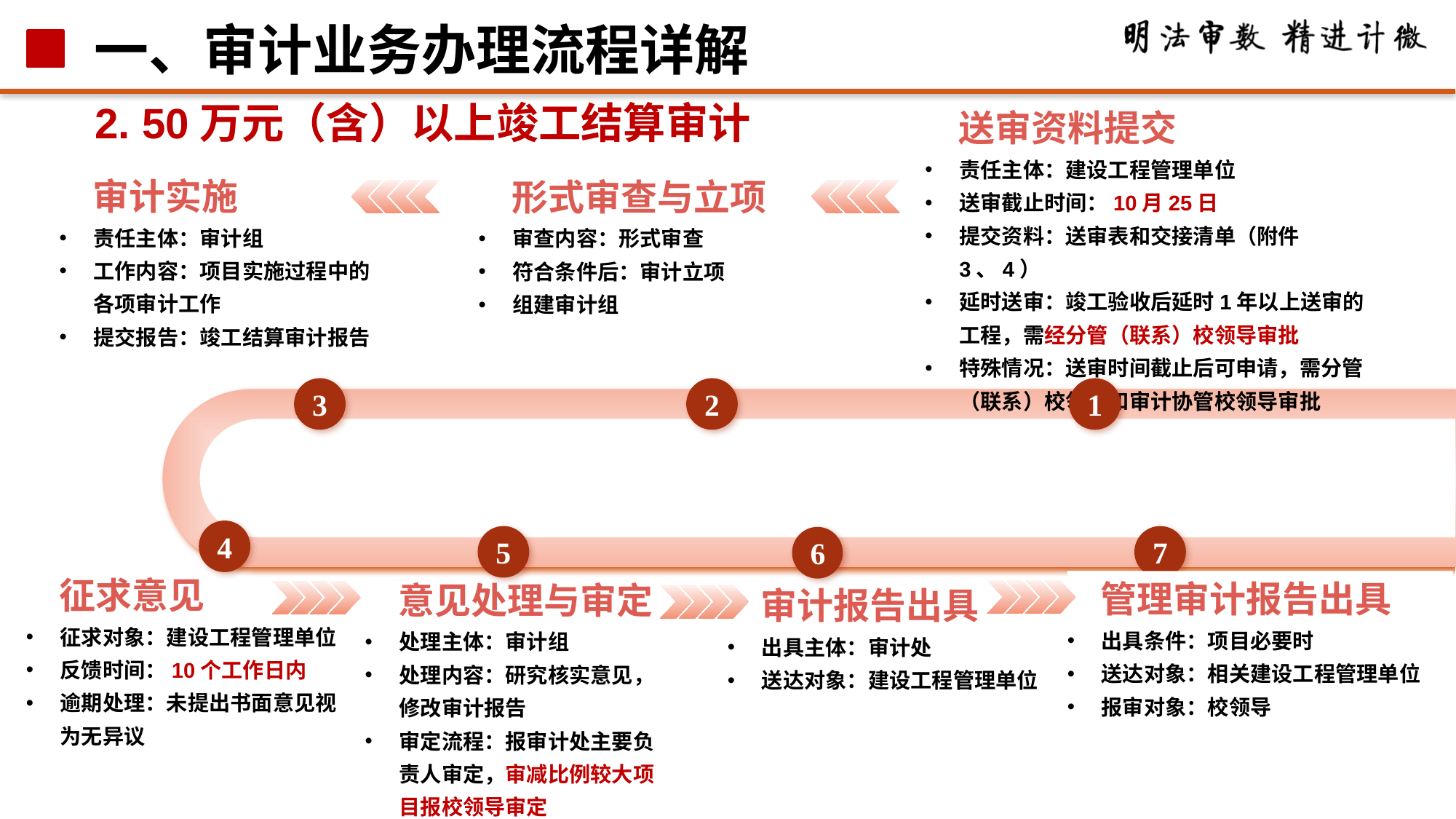

# 一、审计业务办理流程详解
2. 50万元（含）以上竣工结算审计
   送审资料提交
责任主体：建设工程管理单位
送审截止时间：10月25日
提交资料：送审表和交接清单（附件3、4）
延时送审：竣工验收后延时1年以上送审的工程，需经分管（联系）校领导审批
特殊情况：送审时间截止后可申请，需分管（联系）校领导和审计协管校领导审批
   审计实施
责任主体：审计组
工作内容：项目实施过程中的各项审计工作
提交报告：竣工结算审计报告
   形式审查与立项
审查内容：形式审查
符合条件后：审计立项
组建审计组

3
2
1

4
5
7
6
   征求意见
征求对象：建设工程管理单位
反馈时间：10个工作日内
逾期处理：未提出书面意见视为无异议
   管理审计报告出具
出具条件：项目必要时
送达对象：相关建设工程管理单位
报审对象：校领导
   意见处理与审定
处理主体：审计组
处理内容：研究核实意见，修改审计报告
审定流程：报审计处主要负责人审定，审减比例较大项目报校领导审定
   审计报告出具
出具主体：审计处
送达对象：建设工程管理单位